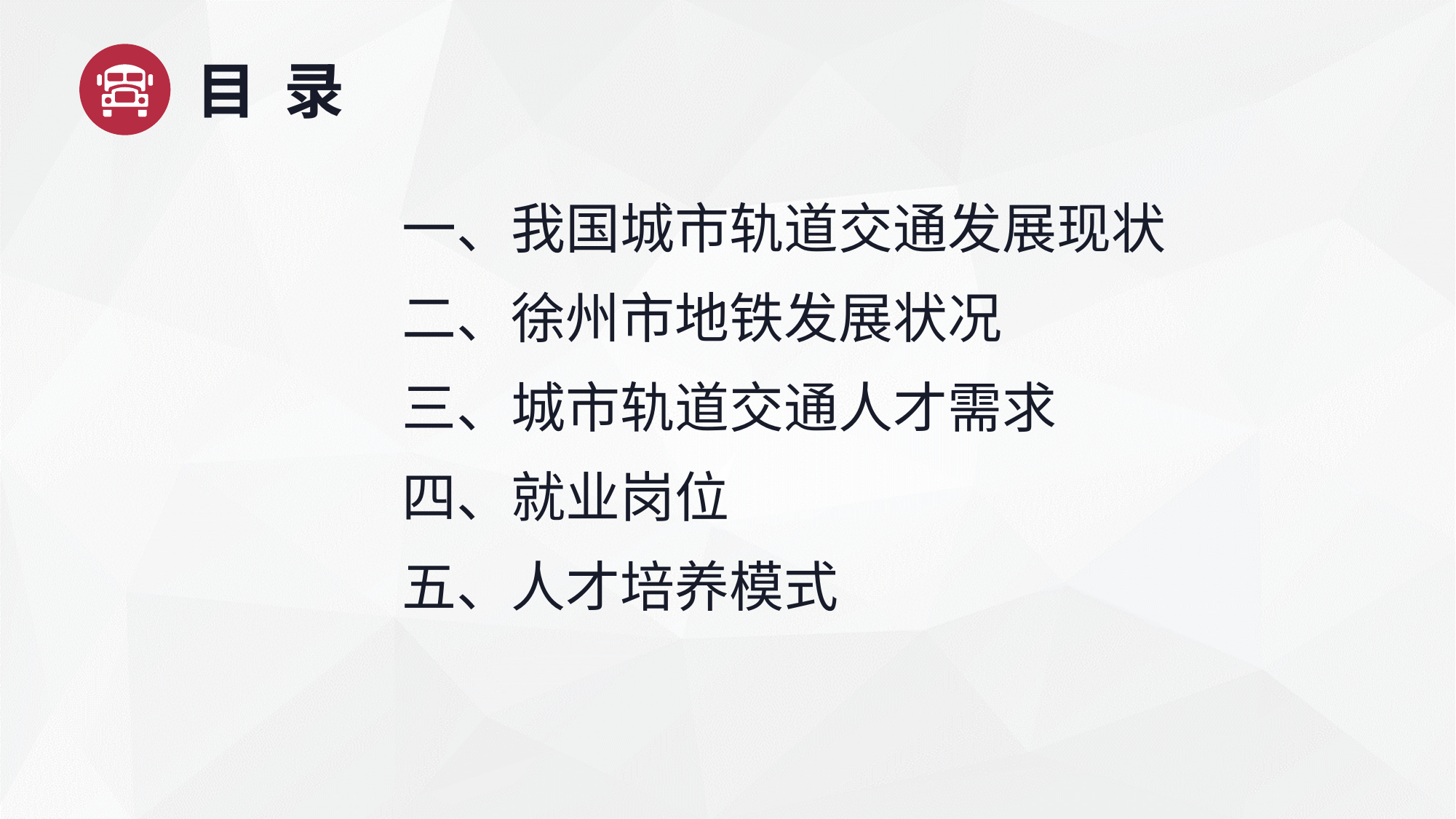

目  录
一、我国城市轨道交通发展现状
二、徐州市地铁发展状况
三、城市轨道交通人才需求
四、就业岗位
五、人才培养模式